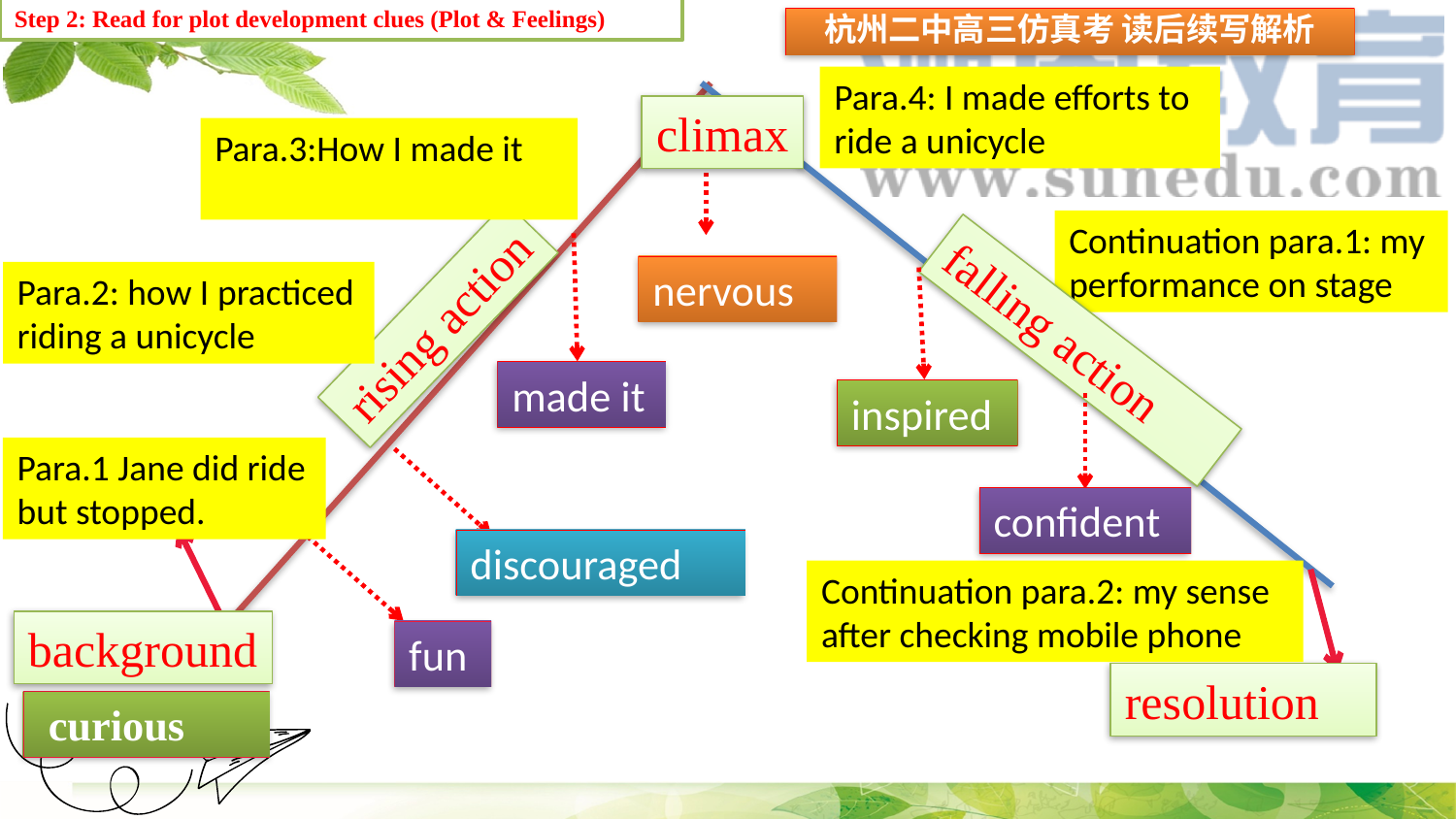

Step 2: Read for plot development clues (Plot & Feelings)
杭州二中高三仿真考 读后续写解析
Para.4: I made efforts to ride a unicycle
climax
Para.3:How I made it

Continuation para.1: my performance on stage
nervous
Para.2: how I practiced riding a unicycle
rising action
falling action
made it
inspired
Para.1 Jane did ride but stopped.
confident
discouraged
Continuation para.2: my sense after checking mobile phone
background
fun
resolution
 curious